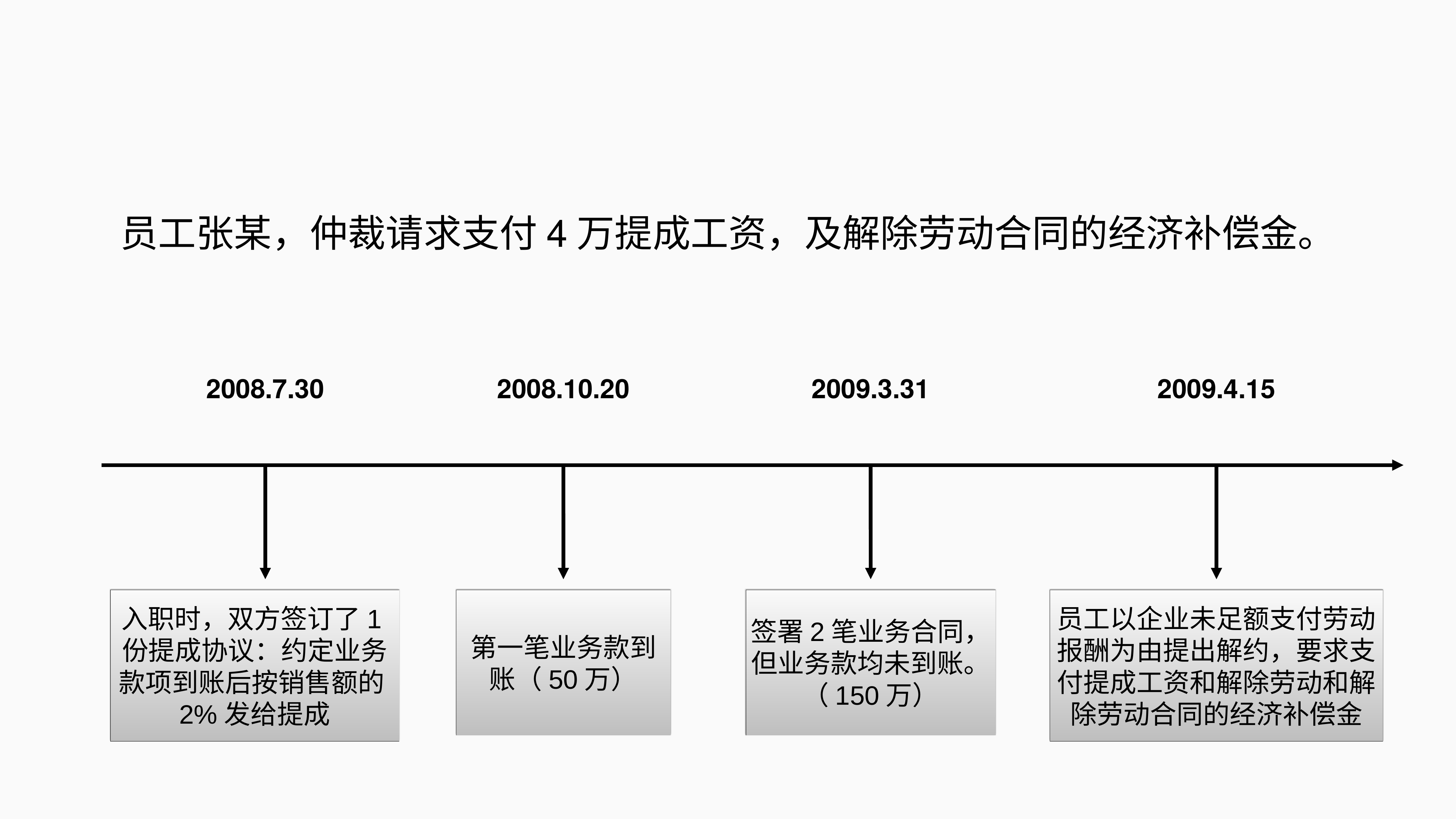

员工张某，仲裁请求支付4万提成工资，及解除劳动合同的经济补偿金。
2008.7.30
2008.10.20
2009.3.31
2009.4.15

入职时，双方签订了1份提成协议：约定业务款项到账后按销售额的2%发给提成
第一笔业务款到账（50万）
签署2笔业务合同，但业务款均未到账。（150万）
员工以企业未足额支付劳动报酬为由提出解约，要求支付提成工资和解除劳动和解除劳动合同的经济补偿金